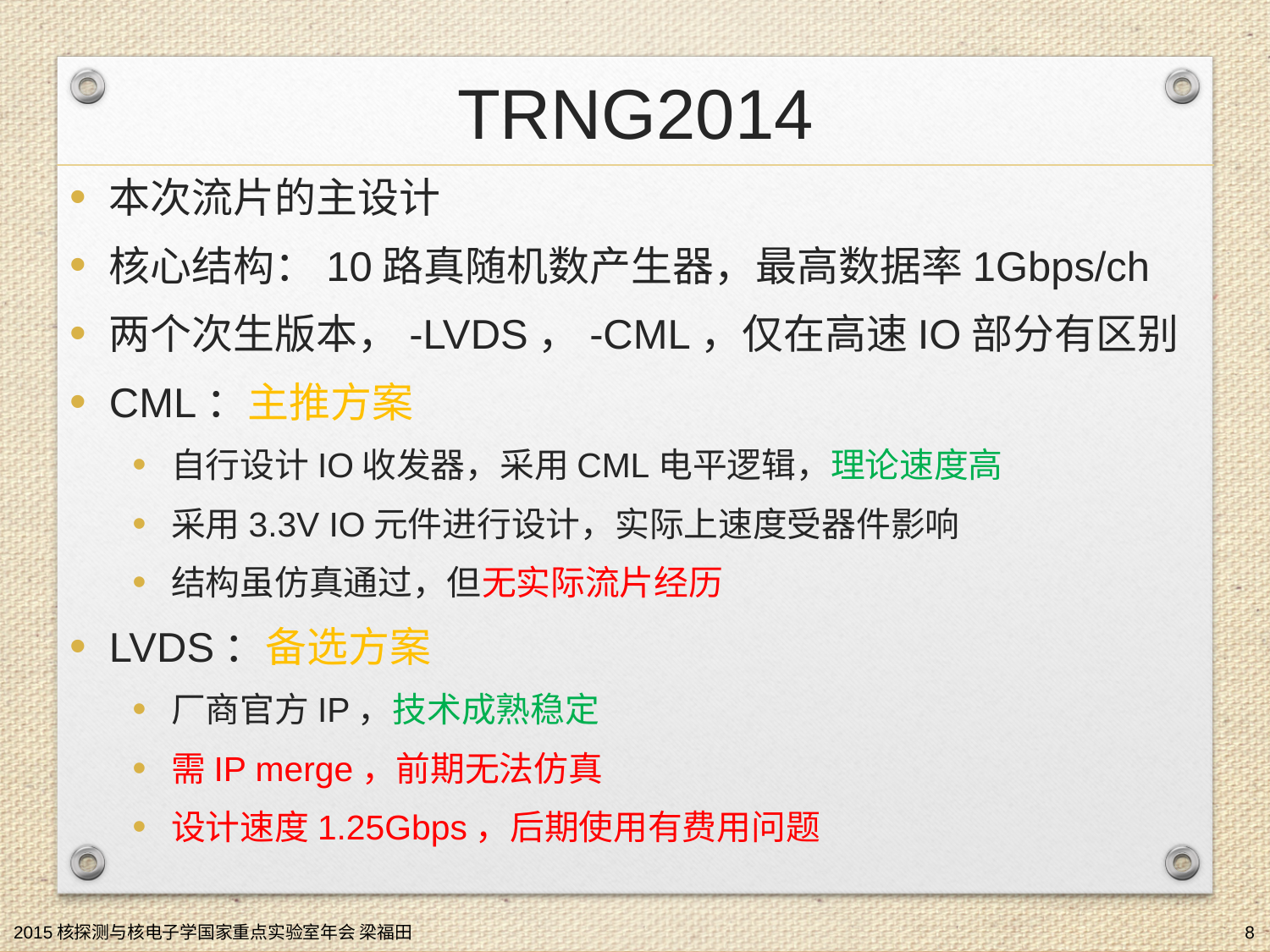

# TRNG2014
本次流片的主设计
核心结构：10路真随机数产生器，最高数据率1Gbps/ch
两个次生版本，-LVDS，-CML，仅在高速IO部分有区别
CML：主推方案
自行设计IO收发器，采用CML电平逻辑，理论速度高
采用3.3V IO元件进行设计，实际上速度受器件影响
结构虽仿真通过，但无实际流片经历
LVDS：备选方案
厂商官方IP，技术成熟稳定
需IP merge，前期无法仿真
设计速度1.25Gbps，后期使用有费用问题
2015核探测与核电子学国家重点实验室年会 梁福田
8